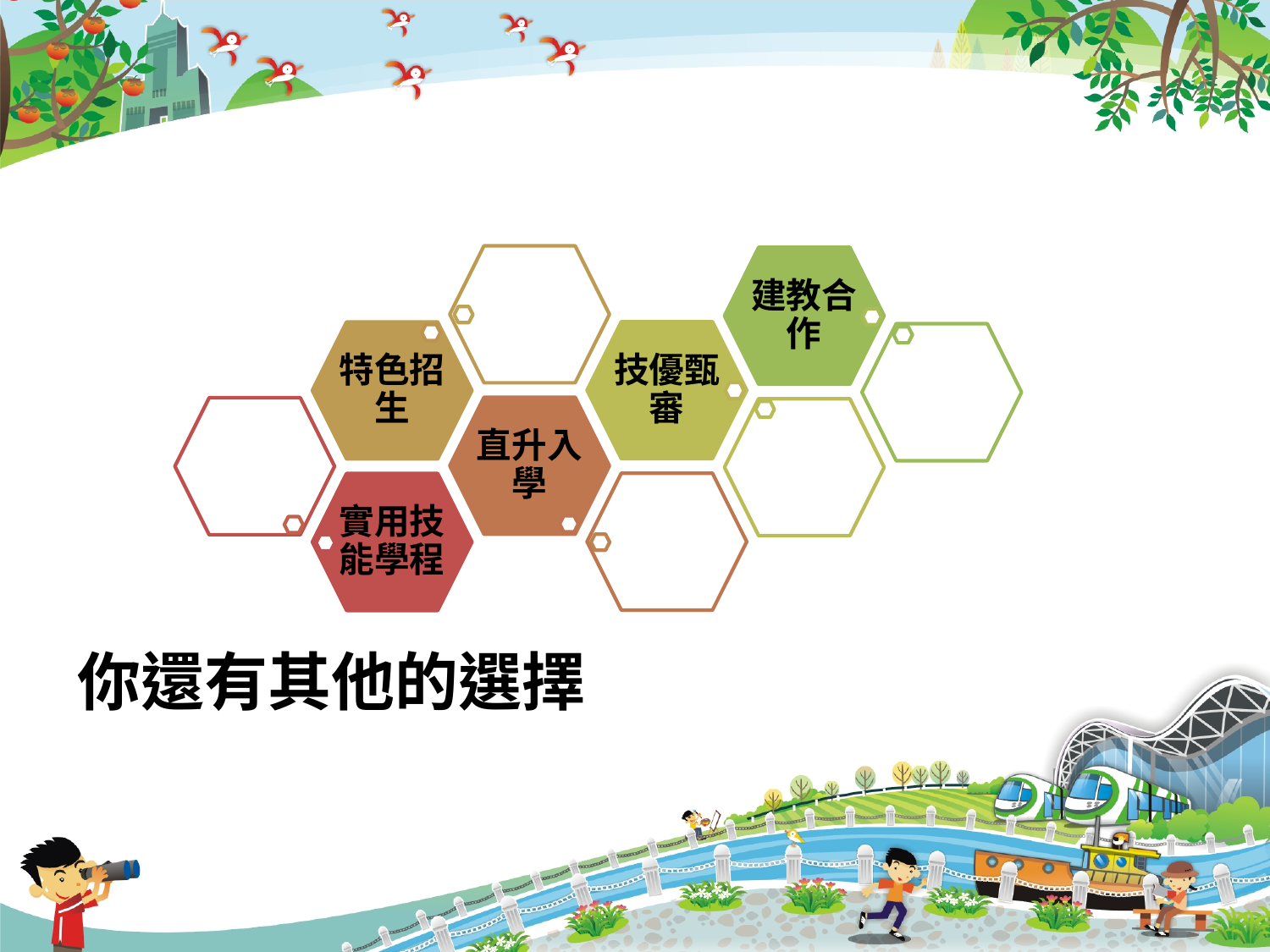

實用技能學程
直升入學
特色招生
技優甄審
建教合作
你還有其他的選擇
#